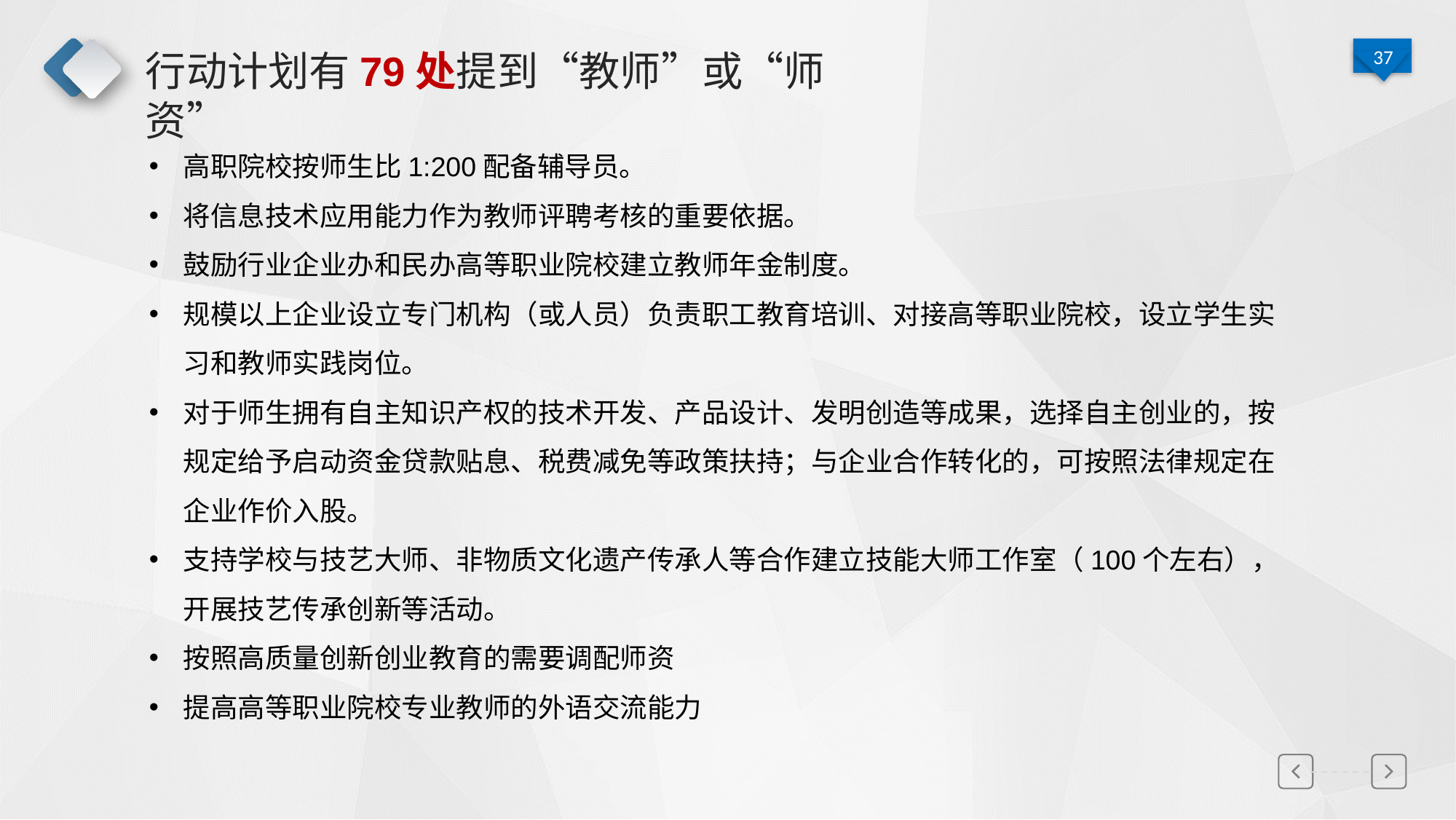

# 行动计划有79处提到“教师”或“师资”
高职院校按师生比1:200配备辅导员。
将信息技术应用能力作为教师评聘考核的重要依据。
鼓励行业企业办和民办高等职业院校建立教师年金制度。
规模以上企业设立专门机构（或人员）负责职工教育培训、对接高等职业院校，设立学生实习和教师实践岗位。
对于师生拥有自主知识产权的技术开发、产品设计、发明创造等成果，选择自主创业的，按规定给予启动资金贷款贴息、税费减免等政策扶持；与企业合作转化的，可按照法律规定在企业作价入股。
支持学校与技艺大师、非物质文化遗产传承人等合作建立技能大师工作室（100个左右），开展技艺传承创新等活动。
按照高质量创新创业教育的需要调配师资
提高高等职业院校专业教师的外语交流能力